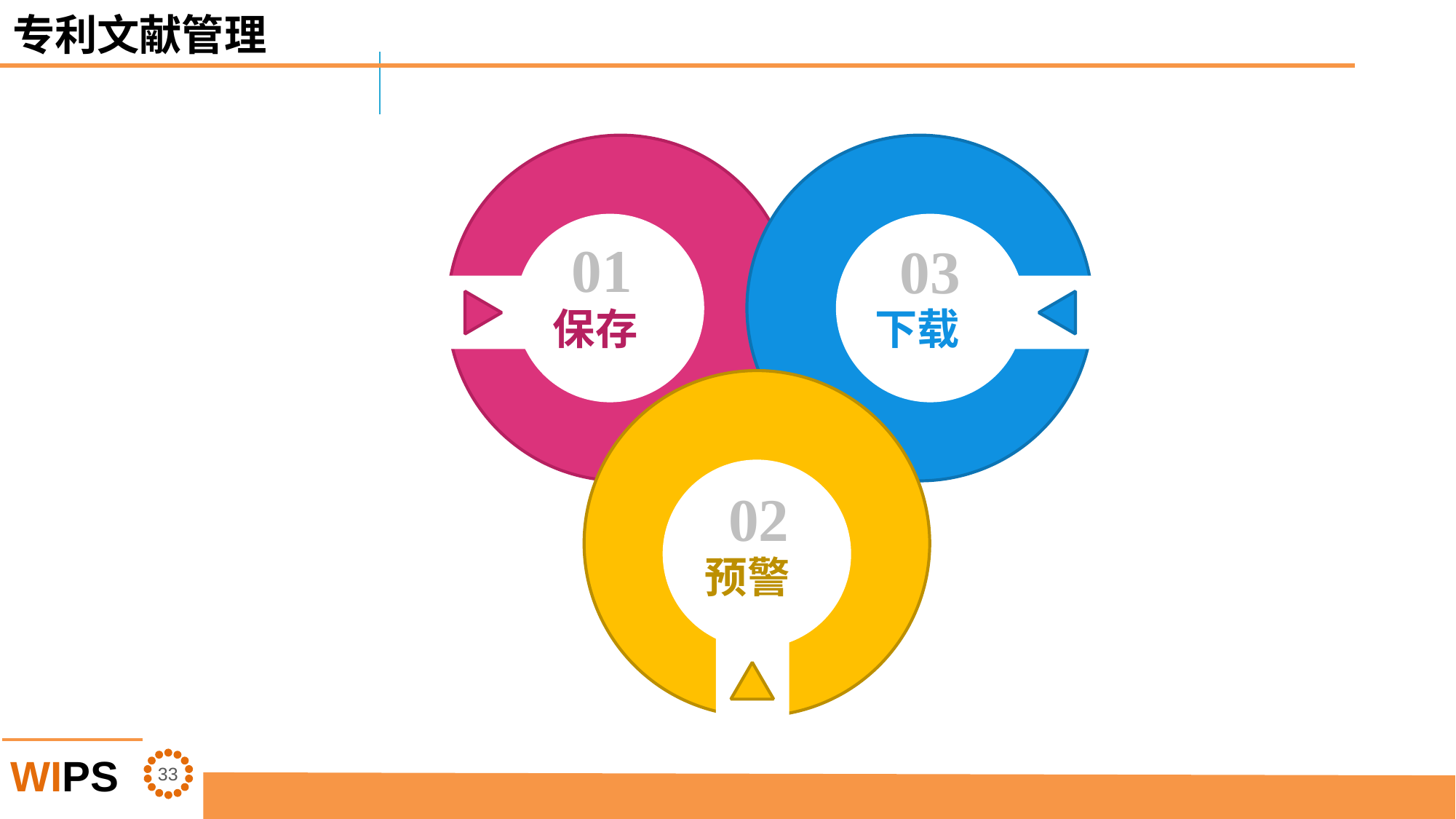

专利文献管理

01
03
保存
下载

02
预警
33